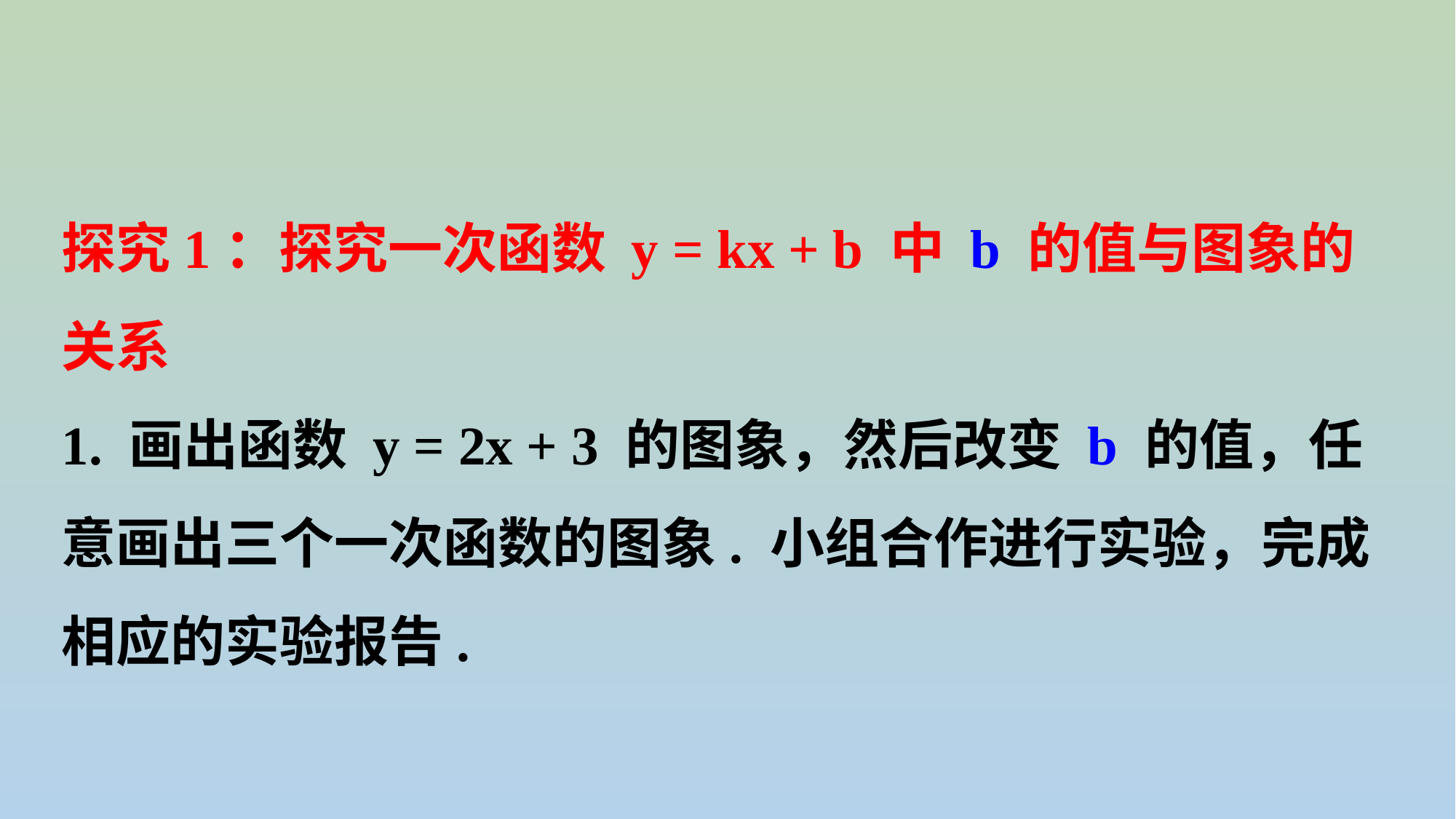

探究1：探究一次函数 y = kx + b 中 b 的值与图象的关系
1. 画出函数 y = 2x + 3 的图象，然后改变 b 的值，任意画出三个一次函数的图象. 小组合作进行实验，完成相应的实验报告.